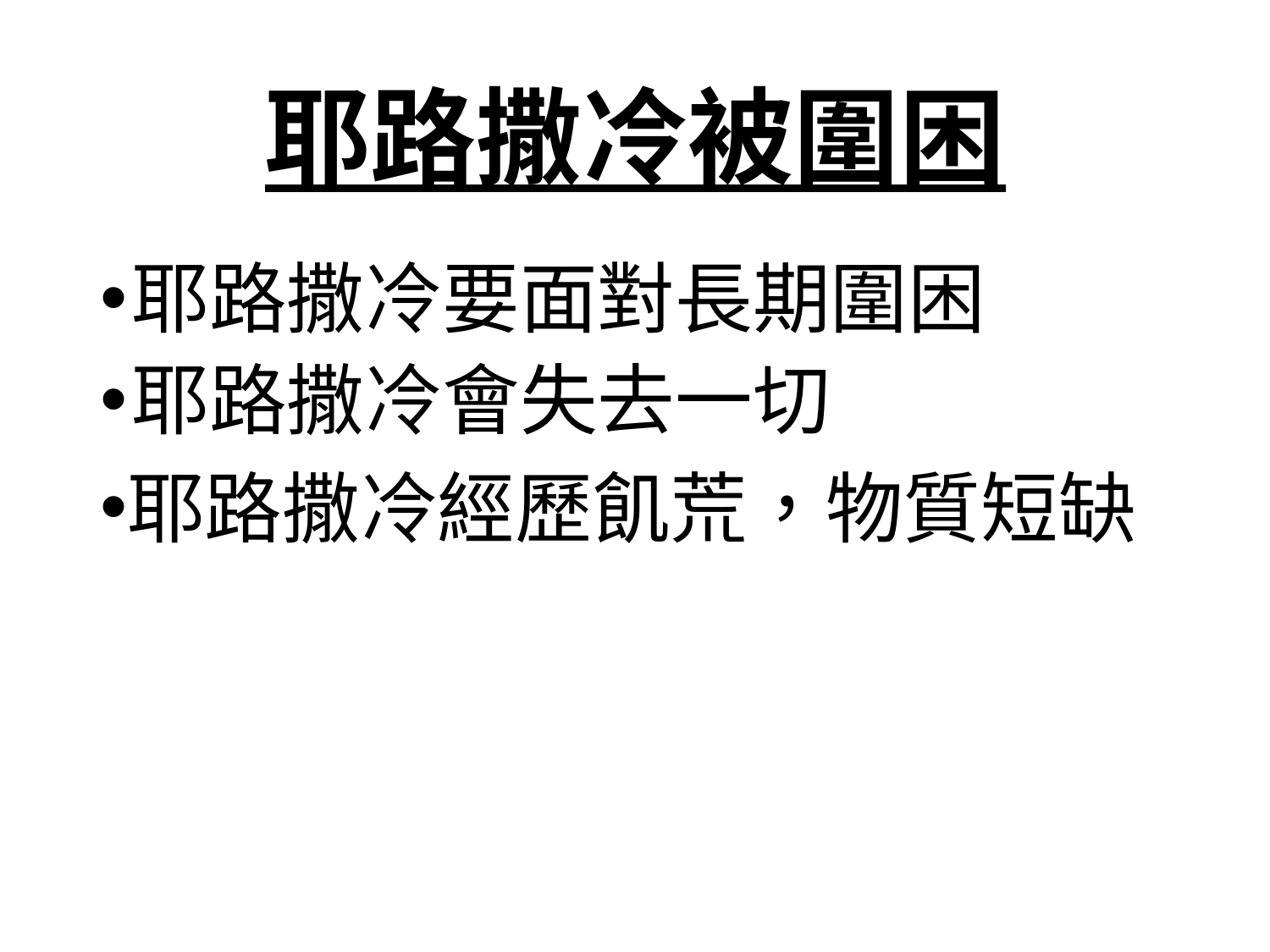

# 耶路撒冷被圍困
耶路撒冷要面對長期圍困
耶路撒冷會失去一切
耶路撒冷經歷飢荒，物質短缺